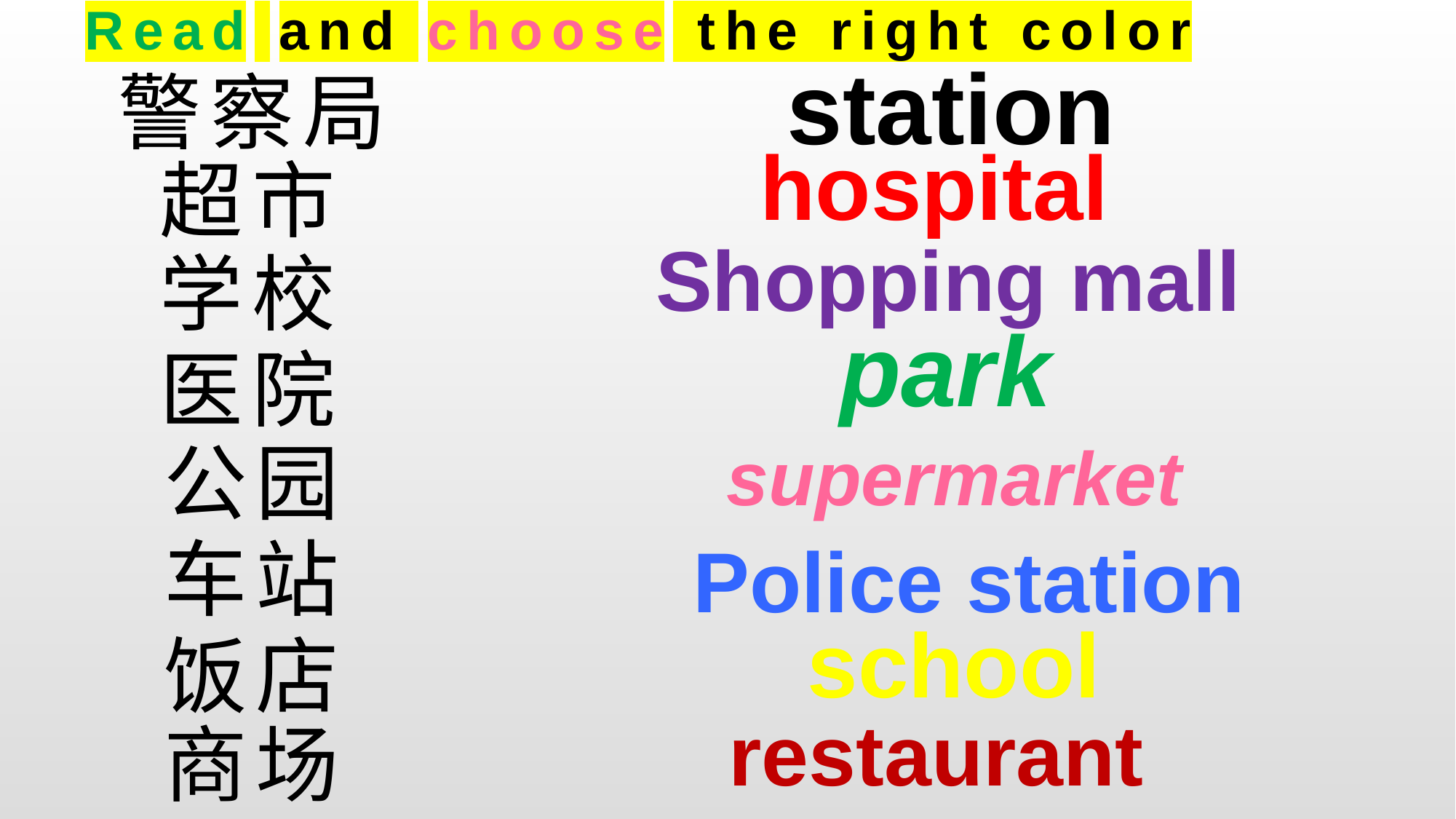

Read and choose the right color
station
# 警察局
hospital
超市
Shopping mall
学校
park
医院
supermarket
公园
车站
Police station
school
饭店
restaurant
商场